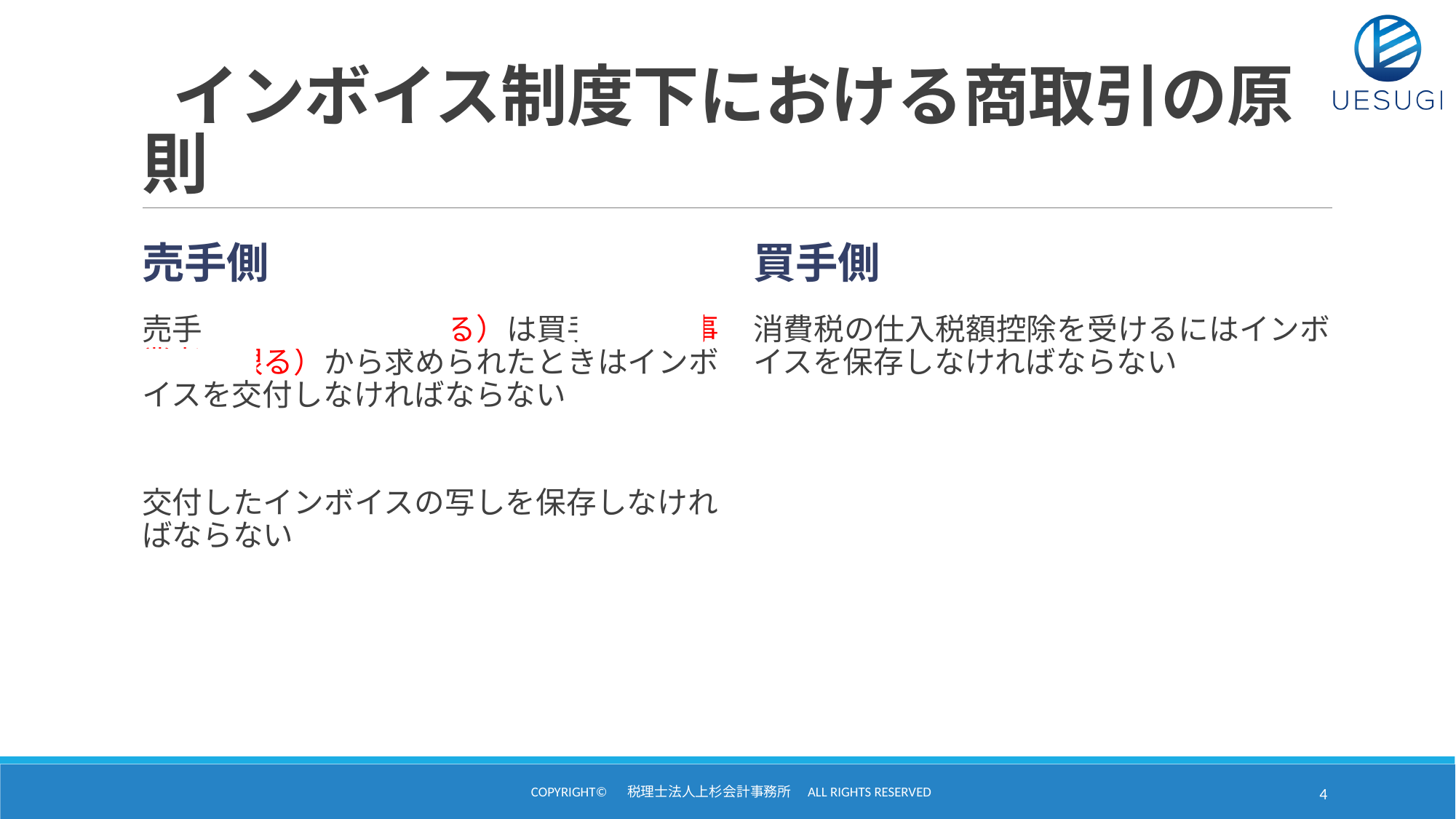

# インボイス制度下における商取引の原則
売手側
買手側

消費税の仕入税額控除を受けるにはインボイスを保存しなければならない

売手（登録事業者に限る）は買手（課税事業者に限る）から求められたときはインボイスを交付しなければならない

交付したインボイスの写しを保存しなければならない

4
copyright© 　税理士法人上杉会計事務所　aLL RIGHTS RESERVED